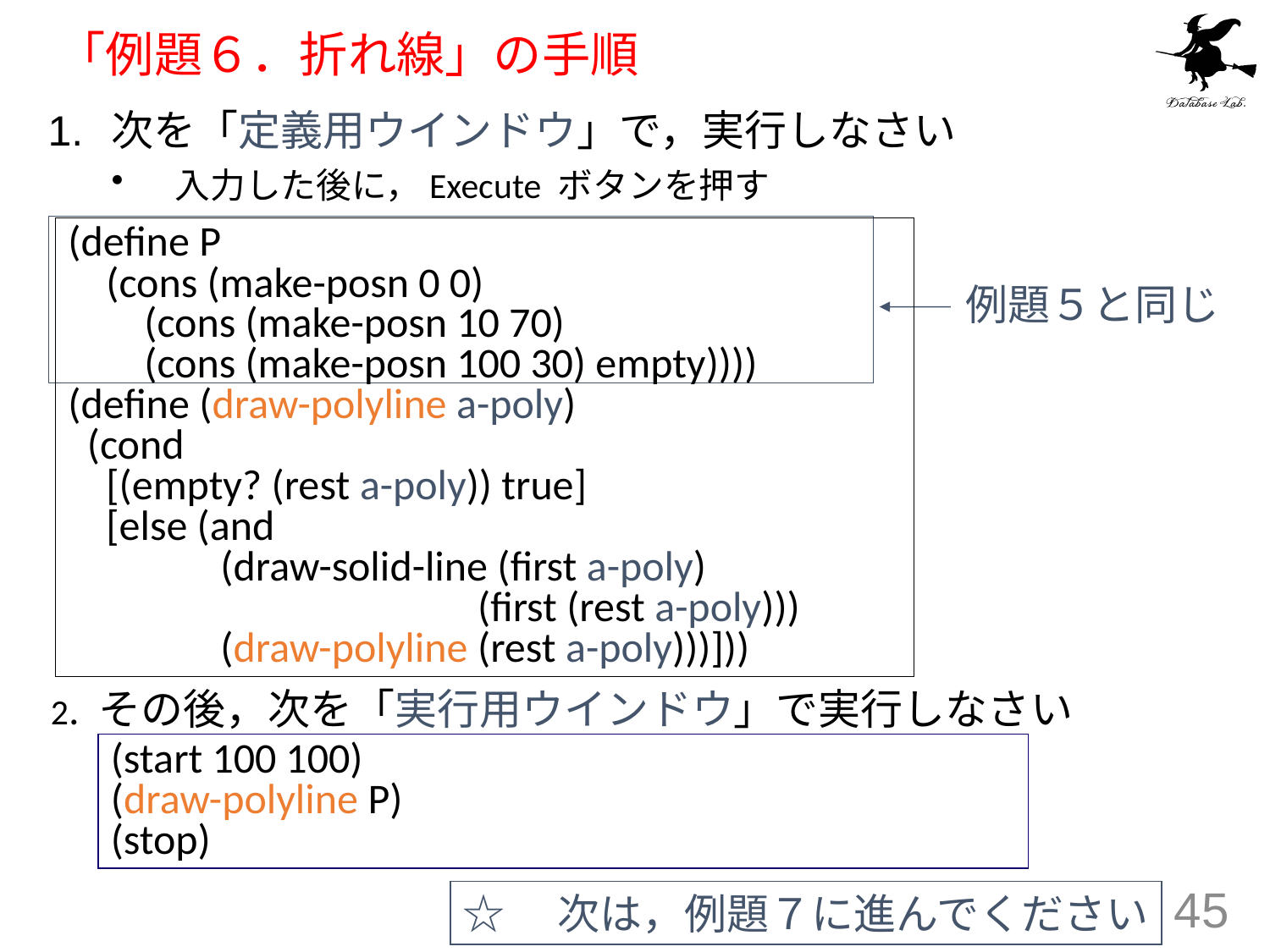

# 「例題６．折れ線」の手順
次を「定義用ウインドウ」で，実行しなさい
入力した後に，Execute ボタンを押す

(define P
    (cons (make-posn 0 0)
        (cons (make-posn 10 70)
        (cons (make-posn 100 30) empty))))
(define (draw-polyline a-poly)
  (cond
    [(empty? (rest a-poly)) true]
    [else (and
                (draw-solid-line (first a-poly)
                                           (first (rest a-poly)))
                (draw-polyline (rest a-poly)))]))
例題５と同じ

2. その後，次を「実行用ウインドウ」で実行しなさい
(start 100 100)
(draw-polyline P)
(stop)
☆　次は，例題７に進んでください
45